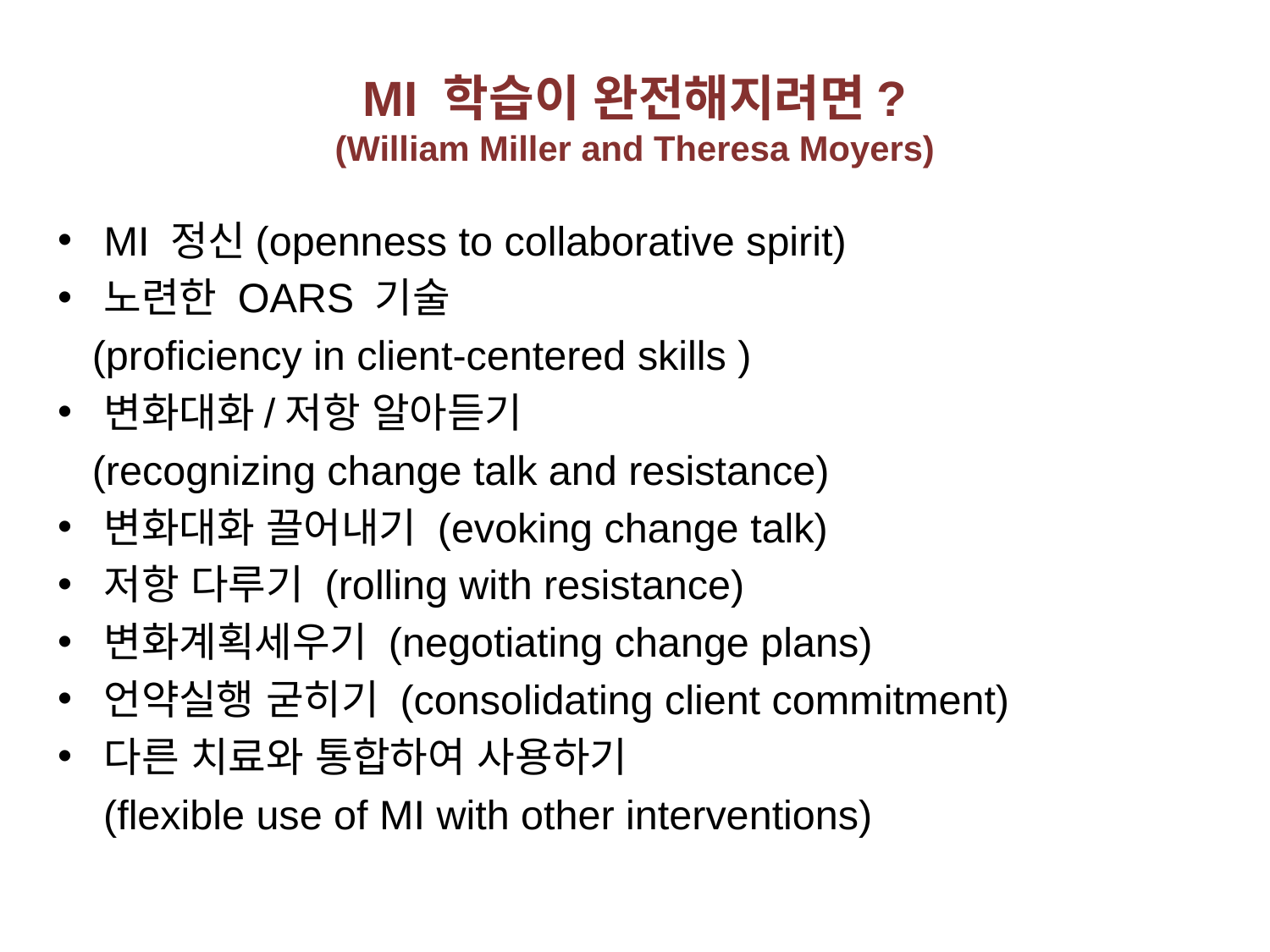

# MI 학습이 완전해지려면? (William Miller and Theresa Moyers)
MI 정신(openness to collaborative spirit)
노련한 OARS 기술
   (proficiency in client-centered skills )
변화대화/저항 알아듣기
   (recognizing change talk and resistance)
변화대화 끌어내기 (evoking change talk)
저항 다루기 (rolling with resistance)
변화계획세우기 (negotiating change plans)
언약실행 굳히기 (consolidating client commitment)
다른 치료와 통합하여 사용하기
    (flexible use of MI with other interventions)